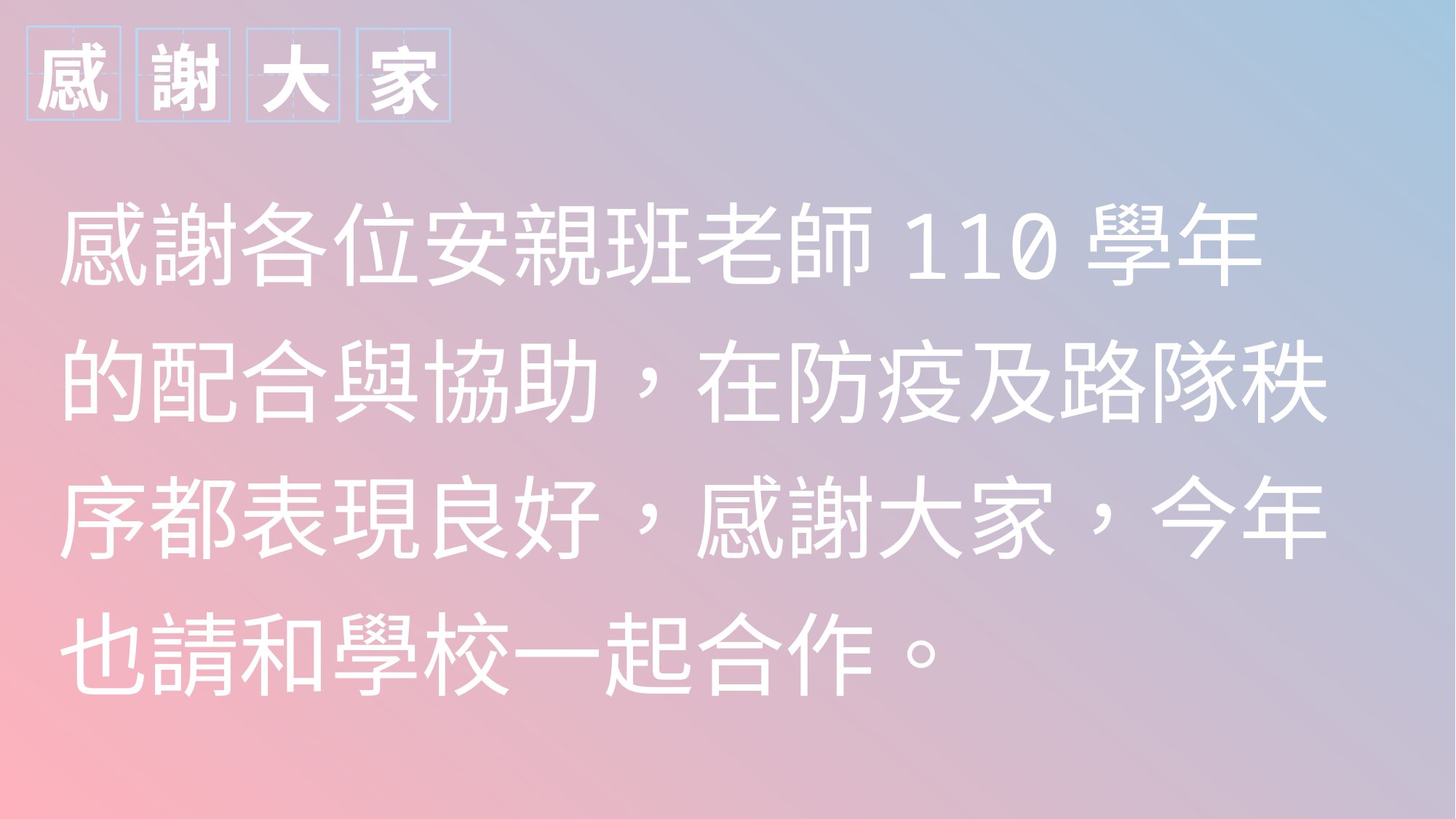

謝
感

大

家
感謝各位安親班老師110學年的配合與協助，在防疫及路隊秩序都表現良好，感謝大家，今年也請和學校一起合作。